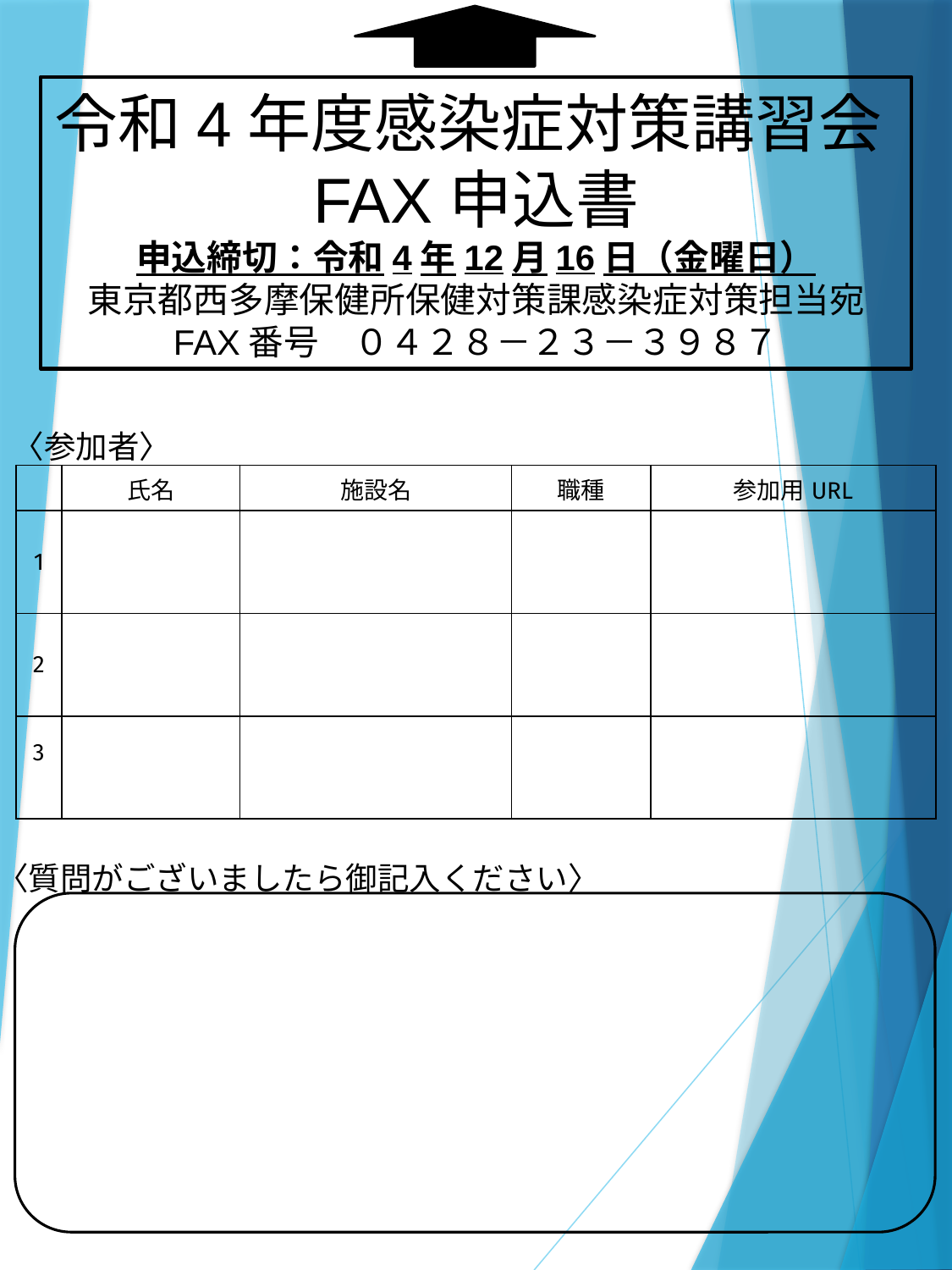

令和4年度感染症対策講習会FAX申込書
申込締切：令和4年12月16日（金曜日）
東京都西多摩保健所保健対策課感染症対策担当宛
FAX番号　０４２８－２３－３９８７
〈参加者〉
|  | 氏名 | 施設名 | 職種 | 参加用URL |
| --- | --- | --- | --- | --- |
| 1 |  |  |  |  |
| 2 |  |  |  |  |
| 3 |  |  |  |  |
〈質問がございましたら御記入ください〉